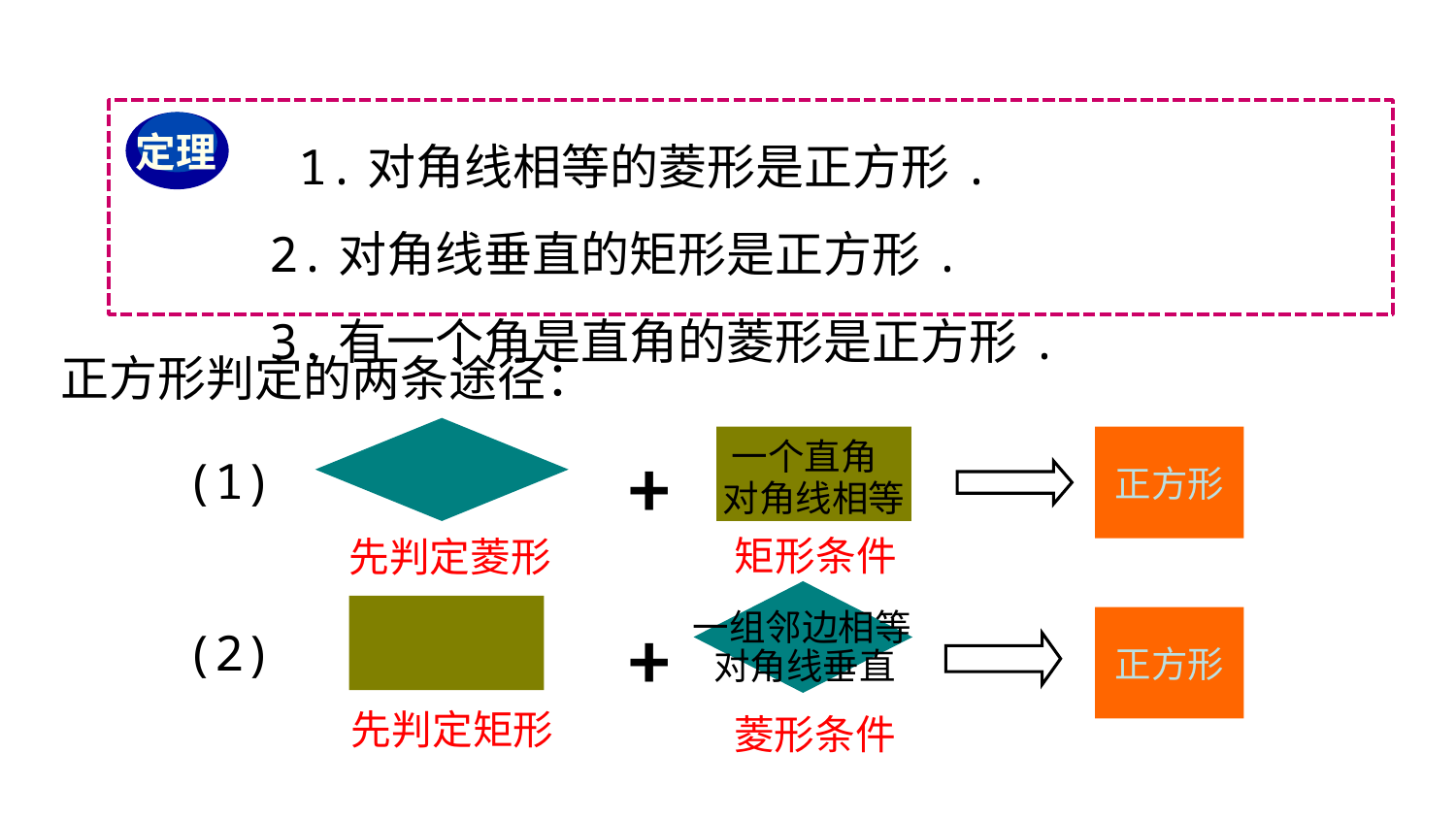

1.对角线相等的菱形是正方形.
	2.对角线垂直的矩形是正方形.
	3.有一个角是直角的菱形是正方形.

定理
正方形判定的两条途径：

一个直角
正方形
+
(1)

对角线相等
矩形条件
先判定菱形

一组邻边相等
+
正方形
(2)

对角线垂直
先判定矩形
菱形条件